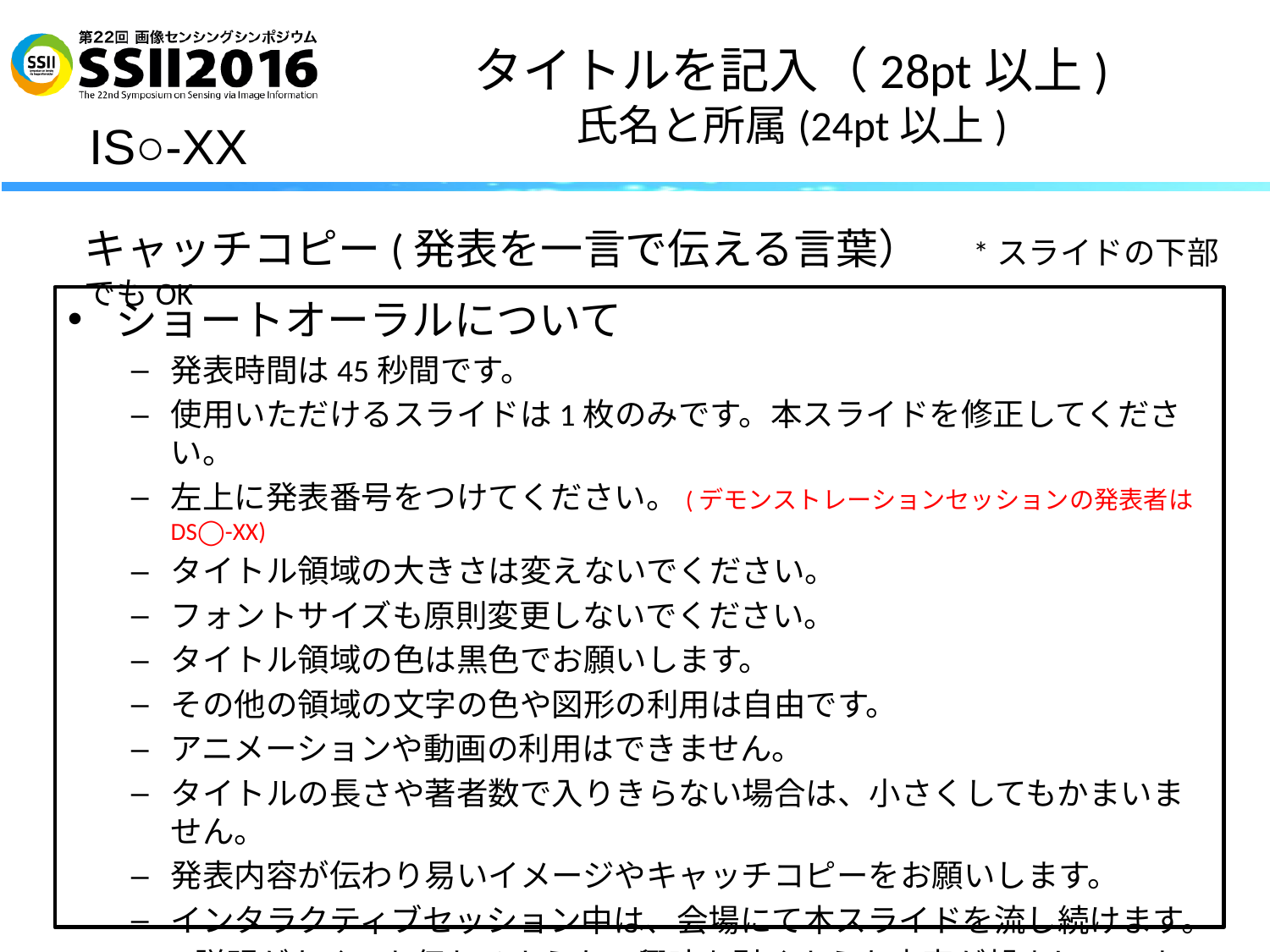

# タイトルを記入（28pt以上) 氏名と所属(24pt以上)
IS○-XX
キャッチコピー(発表を一言で伝える言葉）　*スライドの下部でもOK
ショートオーラルについて
発表時間は45秒間です。
使用いただけるスライドは1枚のみです。本スライドを修正してください。
左上に発表番号をつけてください。(デモンストレーションセッションの発表者はDS◯-XX)
タイトル領域の大きさは変えないでください。
フォントサイズも原則変更しないでください。
タイトル領域の色は黒色でお願いします。
その他の領域の文字の色や図形の利用は自由です。
アニメーションや動画の利用はできません。
タイトルの長さや著者数で入りきらない場合は、小さくしてもかまいません。
発表内容が伝わり易いイメージやキャッチコピーをお願いします。
インタラクティブセッション中は、会場にて本スライドを流し続けます。
　　説明がなくても伝わるような、興味を引くような内容が望ましいです。